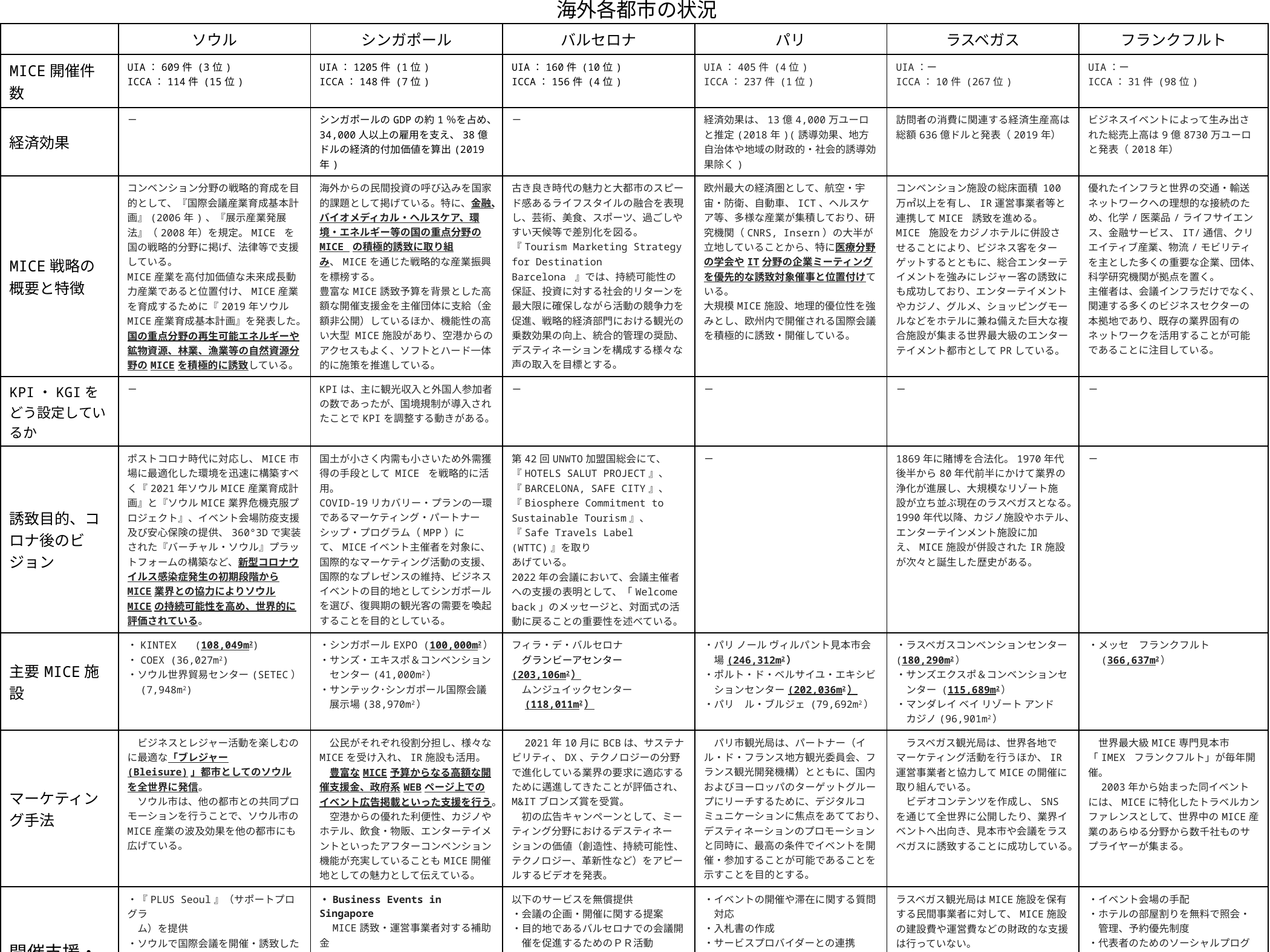

海外各都市の状況
|  | ソウル | シンガポール | バルセロナ | パリ | ラスベガス | フランクフルト |
| --- | --- | --- | --- | --- | --- | --- |
| MICE開催件数 | UIA：609件 (3位) ICCA：114件 (15位) | UIA：1205件 (1位) ICCA：148件 (7位) | UIA：160件 (10位) ICCA：156件 (4位) | UIA：405件 (4位) ICCA：237件 (1位) | UIA：ー ICCA：10件 (267位) | UIA：ー ICCA：31件 (98位) |
| 経済効果 | － | シンガポールのGDPの約1％を占め、34,000人以上の雇用を支え、38億ドルの経済的付加価値を算出(2019年) | － | 経済効果は、13億4,000万ユーロと推定(2018年)(誘導効果、地方自治体や地域の財政的・社会的誘導効果除く) | 訪問者の消費に関連する経済生産高は総額636億ドルと発表（2019年） | ビジネスイベントによって生み出された総売上高は9億8730万ユーロと発表（2018年） |
| MICE戦略の概要と特徴 | コンベンション分野の戦略的育成を目的として、『国際会議産業育成基本計画』(2006年)、『展示産業発展法』（2008年）を規定。MICE を国の戦略的分野に掲げ、法律等で支援している。 MICE産業を高付加価値な未来成長動力産業であると位置付け、MICE産業を育成するために『2019年ソウルMICE産業育成基本計画』を発表した。 国の重点分野の再生可能エネルギーや鉱物資源、林業、漁業等の自然資源分野のMICEを積極的に誘致している。 | 海外からの民間投資の呼び込みを国家的課題として掲げている。特に、金融、バイオメディカル・ヘルスケア、環境・エネルギー等の国の重点分野の MICE の積極的誘致に取り組み、MICEを通じた戦略的な産業振興を標榜する。 豊富なMICE誘致予算を背景とした高額な開催支援金を主催団体に支給（金額非公開）しているほか、機能性の高い大型 MICE施設があり、空港からのアクセスもよく、ソフトとハード一体的に施策を推進している。 | 古き良き時代の魅力と大都市のスピード感あるライフスタイルの融合を表現し、芸術、美食、スポーツ、過ごしやすい天候等で差別化を図る。 『Tourism Marketing Strategy for Destination　Barcelona 』では、持続可能性の保証、投資に対する社会的リターンを最大限に確保しながら活動の競争力を促進、戦略的経済部門における観光の乗数効果の向上、統合的管理の奨励、デスティネーションを構成する様々な声の取入を目標とする。 | 欧州最大の経済圏として、航空・宇宙・防衛、自動車、ICT、ヘルスケア等、多様な産業が集積しており、研究機関（CNRS, Insern）の大半が立地していることから、特に医療分野の学会やIT分野の企業ミーティングを優先的な誘致対象催事と位置付けている。 大規模MICE施設、地理的優位性を強みとし、欧州内で開催される国際会議を積極的に誘致・開催している。 | コンベンション施設の総床面積 100 万㎡以上を有し、IR運営事業者等と連携してMICE 誘致を進める。 MICE 施設をカジノホテルに併設させることにより、ビジネス客をターゲットするとともに、総合エンターテイメントを強みにレジャー客の誘致にも成功しており、エンターテイメントやカジノ、グルメ、ショッピングモールなどをホテルに兼ね備えた巨大な複合施設が集まる世界最大級のエンターテイメント都市としてPRしている。 | 優れたインフラと世界の交通・輸送ネットワークへの理想的な接続のため、化学/医薬品/ライフサイエンス、金融サービス、IT/通信、クリエイティブ産業、物流/モビリティを主とした多くの重要な企業、団体、科学研究機関が拠点を置く。 主催者は、会議インフラだけでなく、関連する多くのビジネスセクターの本拠地であり、既存の業界固有のネットワークを活用することが可能であることに注目している。 |
| KPI・KGIをどう設定しているか | － | KPIは、主に観光収入と外国人参加者の数であったが、国境規制が導入されたことでKPIを調整する動きがある。 | － | － | － | － |
| 誘致目的、コロナ後のビジョン | ポストコロナ時代に対応し、MICE市場に最適化した環境を迅速に構築すべく『2021年ソウルMICE産業育成計画』と『ソウルMICE業界危機克服プロジェクト』、イベント会場防疫支援及び安心保険の提供、360°3Dで実装された『バーチャル・ソウル』プラットフォームの構築など、新型コロナウイルス感染症発生の初期段階からMICE業界との協力によりソウルMICEの持続可能性を高め、世界的に評価されている。 | 国土が小さく内需も小さいため外需獲得の手段として MICE を戦略的に活用。 COVID-19リカバリー・プランの一環であるマーケティング・パートナーシップ・プログラム（MPP）にて、MICEイベント主催者を対象に、国際的なマーケティング活動の支援、国際的なプレゼンスの維持、ビジネスイベントの目的地としてシンガポールを選び、復興期の観光客の需要を喚起することを目的としている。 | 第42回UNWTO加盟国総会にて、『HOTELS SALUT PROJECT』、『BARCELONA, SAFE CITY』、 『Biosphere Commitment to Sustainable Tourism』、『Safe Travels Label (WTTC)』を取り あげている。 2022年の会議において、会議主催者への支援の表明として、「Welcome back」のメッセージと、対面式の活動に戻ることの重要性を述べている。 | － | 1869年に賭博を合法化。1970年代後半から80年代前半にかけて業界の浄化が進展し、大規模なリゾート施 設が立ち並ぶ現在のラスベガスとなる。1990年代以降、カジノ施設やホテル、エンターテインメント施設に加え、MICE施設が併設されたIR施設が次々と誕生した歴史がある。 | － |
| 主要MICE施設 | ・KINTEX　 (108,049m2) ・COEX (36,027m2) ・ソウル世界貿易センター(SETEC） 　(7,948m2) | ・シンガポールEXPO (100,000m2） ・サンズ・エキスポ＆コンベンション 　センター(41,000m2） ・サンテック･シンガポール国際会議 　展示場(38,970m2） | フィラ・デ・バルセロナ 　グランビーアセンター(203,106m2） 　ムンジュイックセンター　　 　(118,011m2） | ・パリ ノール ヴィルパント見本市会 　場(246,312m2） ・ポルト・ド・ベルサイユ・エキシビ 　ションセンター(202,036m2） ・パリ　ル・ブルジェ (79,692m2） | ・ラスベガスコンベンションセンター (180,290m2） ・サンズエクスポ＆コンベンションセ 　ンター (115,689m2） ・マンダレイ ベイ リゾート アンド 　カジノ(96,901m2） | ・メッセ　フランクフルト 　 　(366,637m2） |
| マーケティング手法 | ビジネスとレジャー活動を楽しむのに最適な「ブレジャー(Bleisure)」都市としてのソウルを全世界に発信。 　ソウル市は、他の都市との共同プロモーションを行うことで、ソウル市のMICE産業の波及効果を他の都市にも広げている。 | 公民がそれぞれ役割分担し、様々なMICEを受け入れ、IR施設も活用。 　豊富なMICE予算からなる高額な開催支援金、政府系WEBページ上でのイベント広告掲載といった支援を行う。 　空港からの優れた利便性、カジノやホテル、飲食・物販、エンターテイメントといったアフターコンベンション機能が充実していることもMICE開催地としての魅力として伝えている。 | 2021年10月にBCBは、サステナビリティ、DX、テクノロジーの分野で進化している業界の要求に適応するために邁進してきたことが評価され、M&ITブロンズ賞を受賞。 　初の広告キャンペーンとして、ミーティング分野におけるデスティネーションの価値（創造性、持続可能性、テクノロジー、革新性など）をアピールするビデオを発表。 | パリ市観光局は、パートナー（イル・ド・フランス地方観光委員会、フランス観光開発機構）とともに、国内およびヨーロッパのターゲットグループにリーチするために、デジタルコミュニケーションに焦点をあてており、デスティネーションのプロモーションと同時に、最高の条件でイベントを開催・参加することが可能であることを示すことを目的とする。 | ラスベガス観光局は、世界各地でマーケティング活動を行うほか、IR運営事業者と協力してMICEの開催に取り組んでいる。 　ビデオコンテンツを作成し、SNSを通じて全世界に公開したり、業界イベントへ出向き、見本市や会議をラスベガスに誘致することに成功している。 | 世界最大級MICE専門見本市「IMEX フランクフルト」が毎年開催。 　2003年から始まった同イベントには、MICEに特化したトラベルカンファレンスとして、世界中のMICE産業のあらゆる分野から数千社ものサプライヤーが集まる。 |
| 開催支援・ 助成金制度 | ・『PLUS Seoul』（サポートプログラ 　ム）を提供 ・ソウルで国際会議を開催・誘致した 　団体に基金を支給 ・専門的な観光プログラムやユニーク 　な会場の利用をバックアップ。 | ・Business Events in Singapore 　MICE誘致・運営事業者対する補助金 ・Approved International Fair 認定国際展示会に対する税金控除制度 ・Singapore MICE Advantage Program 　主催者・参加者に対する財政支援 | 以下のサービスを無償提供 ・会議の企画・開催に関する提案 ・目的地であるバルセロナでの会議開 　催を促進するためのＰＲ活動 ・会議の立候補に対する後方支援及び 　経済的支援 | ・イベントの開催や滞在に関する質問 　対応 ・入札書の作成 ・サービスプロバイダーとの連携 ・現地視察の手配 ・コングレスのプロモーション | ラスベガス観光局はMICE施設を保有する民間事業者に対して、MICE施設の建設費や運営費などの財政的な支援は行っていない。 | ・イベント会場の手配 ・ホテルの部屋割りを無料で照会・ 　管理、予約優先制度 ・代表者のためのソーシャルプログ 　ラム、配偶者のためのプログラム ・現場視察の個別手配 |
| 誘致組織 | ソウル観光公社の一部門であるソウル・コンベンション・ビューロー ソウル特別市内のMICE施設やホテル等で構成されるSEOUL MICE ALLIANCE を構築し、地域一体で誘致を行う。 | シンガポール政府観光局内の「Singapore Exhibition and Covention Bureau」（1974年設立） SECBは政府機関及び業界団体「SACEOS」と連携し基盤強化に取組む。 | バルセロナ観光局（Turisme de Barcelona）の一部門であるバルセロナ・コンベンション・ビューロー（BCB）（1983年設立） | パリ観光局(1971年設立)(非営利団体) パリ首都圏が都市・地域のマーケティングを行う場合、地方投資促進開発局がパリ商工会議所、MICE関連団体、政府観光局と連携している。 | ラスベガス観光局は地域の観光を促進し、リゾート地や産業界のパートナーのマーケティング、販売、広告活動を強化するために設立された公的機関である。 | フランクフルト観光会議局の一部門である「Frankfurt Convention Bureau」がノウハウと創造性の両面から支援している。 |
| 人材育成の枠組み | ・初級者向けの研修プログラムとして、『MICE Supporters』（無償ボランティア制度）の提供。 ・MICE企業への就職を希望する優秀な人材を育成する機関である『ソウルMICE人材バンク』の設置。 | ・シンガポール政府とSACEOSが連携し、人材育成プログラムを実施。独自の人材育成プログラムを実施している。 | ・バルセロナ大学観光学部において、観光やホテルに関するホスピタリティ・マネジメントの学習が可能。 ・修士課程では、専門的にイベント・マネジメントについて学習が可能。 | 『French Event Booster』でのMICEビジネスに関連した企業の支援として、1,000平米のインキュベーションセンターを立ち上げ、イベント主催者とのビジネスマッチングや実証実験が可能。 | 大学におけるMICE教育の整備として、ネバダ州立大学ラスベガス校 ホテル管理カレッジ 観光コンベンション管理学部がある。 | － |
| ユニークベニュー活用事例 | ・ノドゥル島 ・文化備蓄基地 | ・チャイムス ・ｴｽﾌﾟﾗﾈｰﾄﾞ･ｼｱﾀｰｽﾞ･ｵﾝ･ｻﾞ･ﾍﾞｲ | ・バルセロナ王立造船所 | ・ホテル サロモン ド ロスチャイル 　ド | ・ザ　モブ　ミュージアム | ・ジ　エアクラフト ・ディナー　イン　ザ　スカイ |